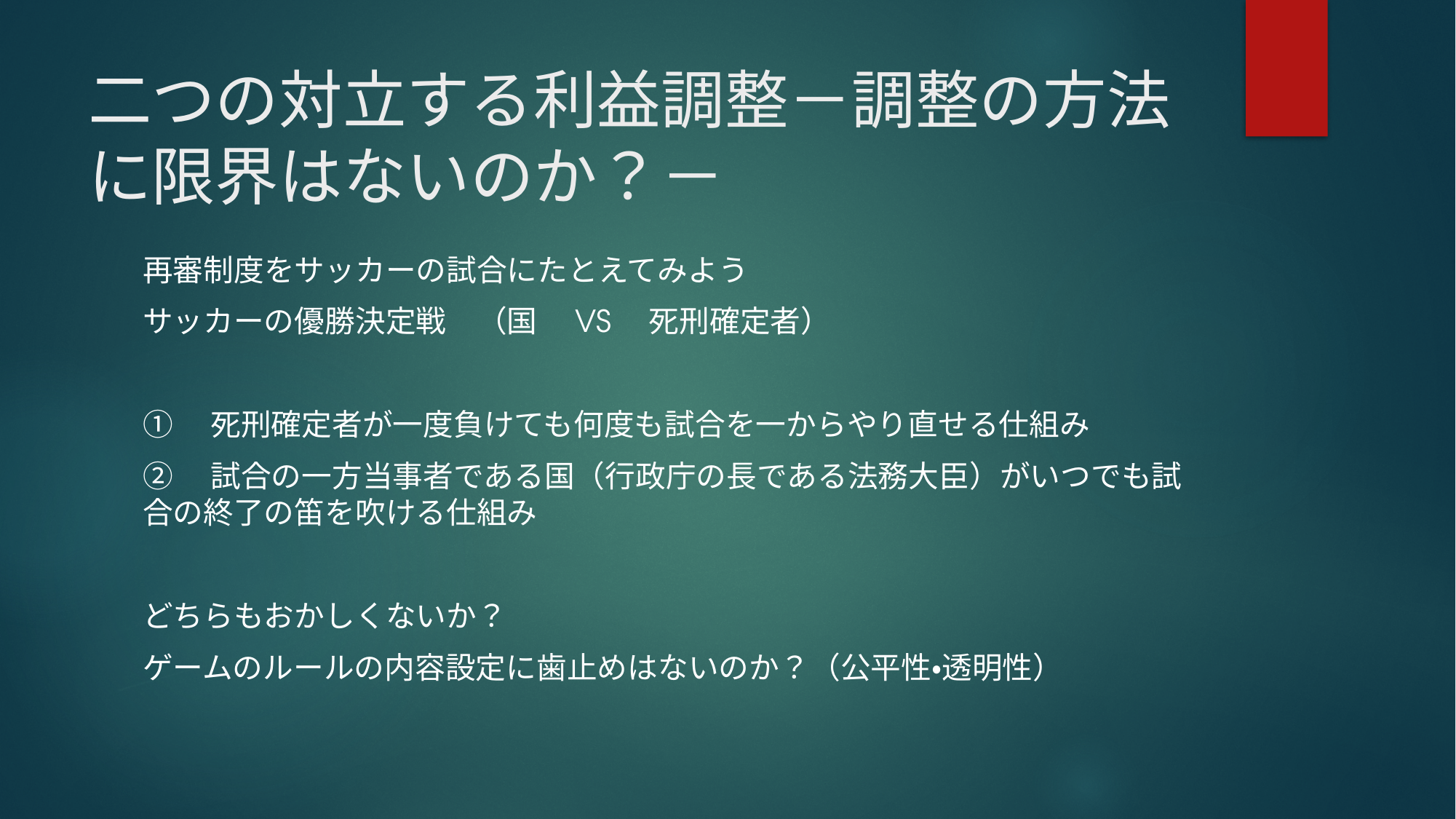

# 二つの対立する利益調整－調整の方法に限界はないのか？－
再審制度をサッカーの試合にたとえてみよう
サッカーの優勝決定戦　（国　VS　死刑確定者）

①　死刑確定者が一度負けても何度も試合を一からやり直せる仕組み
②　試合の一方当事者である国（行政庁の長である法務大臣）がいつでも試合の終了の笛を吹ける仕組み

どちらもおかしくないか？
ゲームのルールの内容設定に歯止めはないのか？（公平性・透明性）